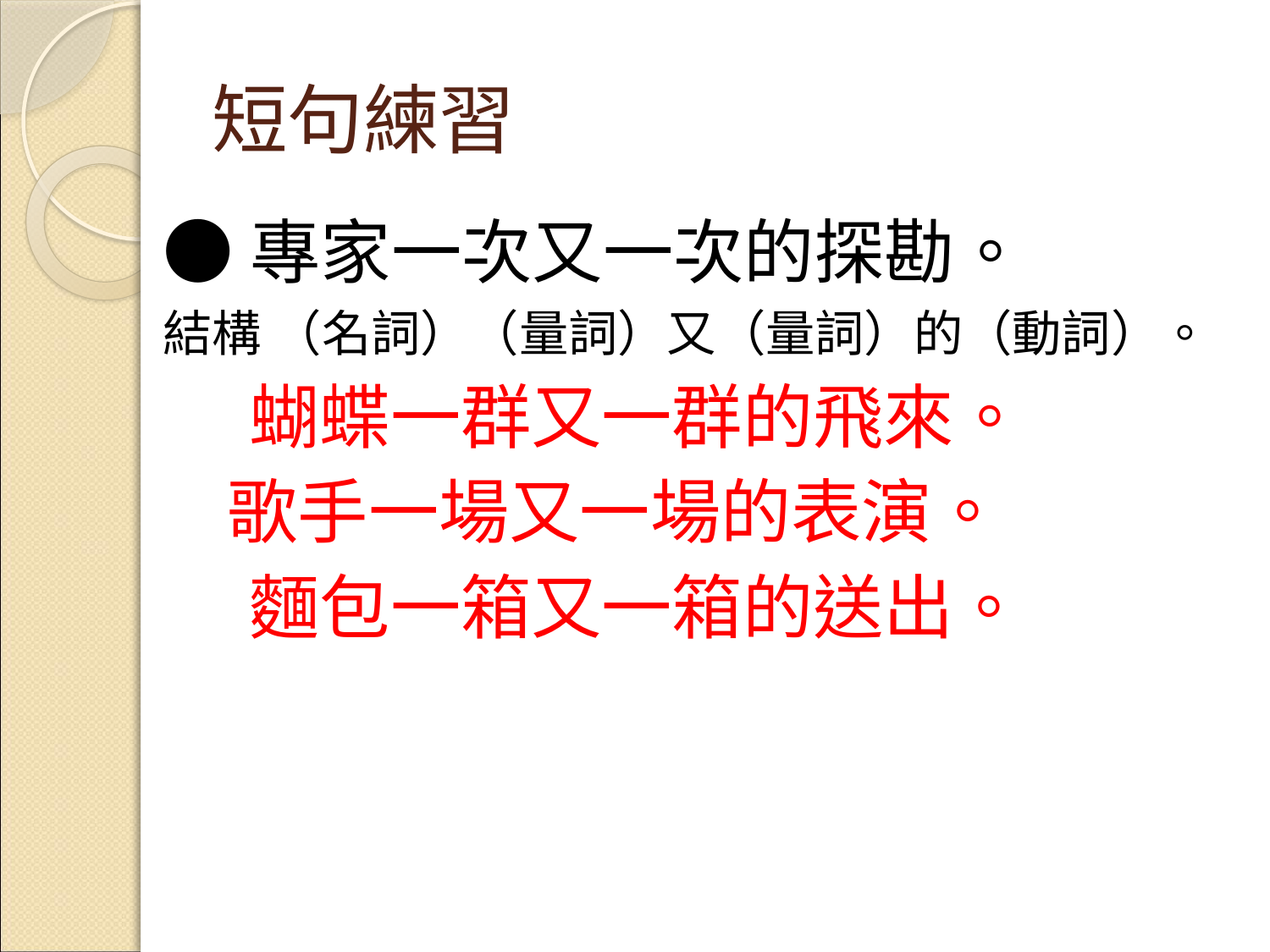

短句練習
●專家一次又一次的探勘。
結構 （名詞）（量詞）又（量詞）的（動詞）。
　 蝴蝶一群又一群的飛來。
   歌手一場又一場的表演。
　 麵包一箱又一箱的送出。